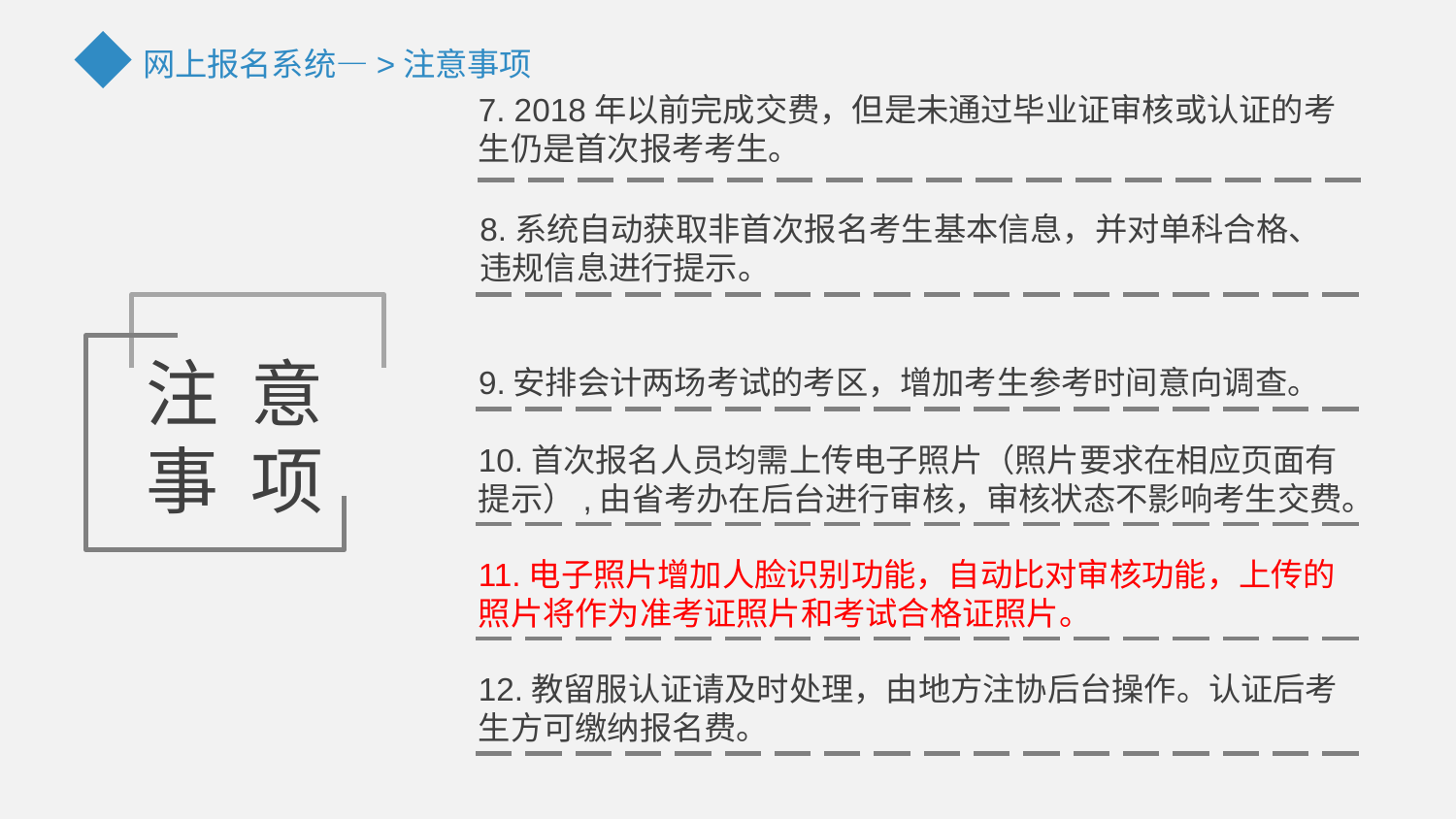

网上报名系统—>注意事项

7. 2018年以前完成交费，但是未通过毕业证审核或认证的考生仍是首次报考考生。

8.系统自动获取非首次报名考生基本信息，并对单科合格、违规信息进行提示。

注  意
事  项
9.安排会计两场考试的考区，增加考生参考时间意向调查。
10.首次报名人员均需上传电子照片（照片要求在相应页面有提示）,由省考办在后台进行审核，审核状态不影响考生交费。
11.电子照片增加人脸识别功能，自动比对审核功能，上传的照片将作为准考证照片和考试合格证照片。
12.教留服认证请及时处理，由地方注协后台操作。认证后考生方可缴纳报名费。